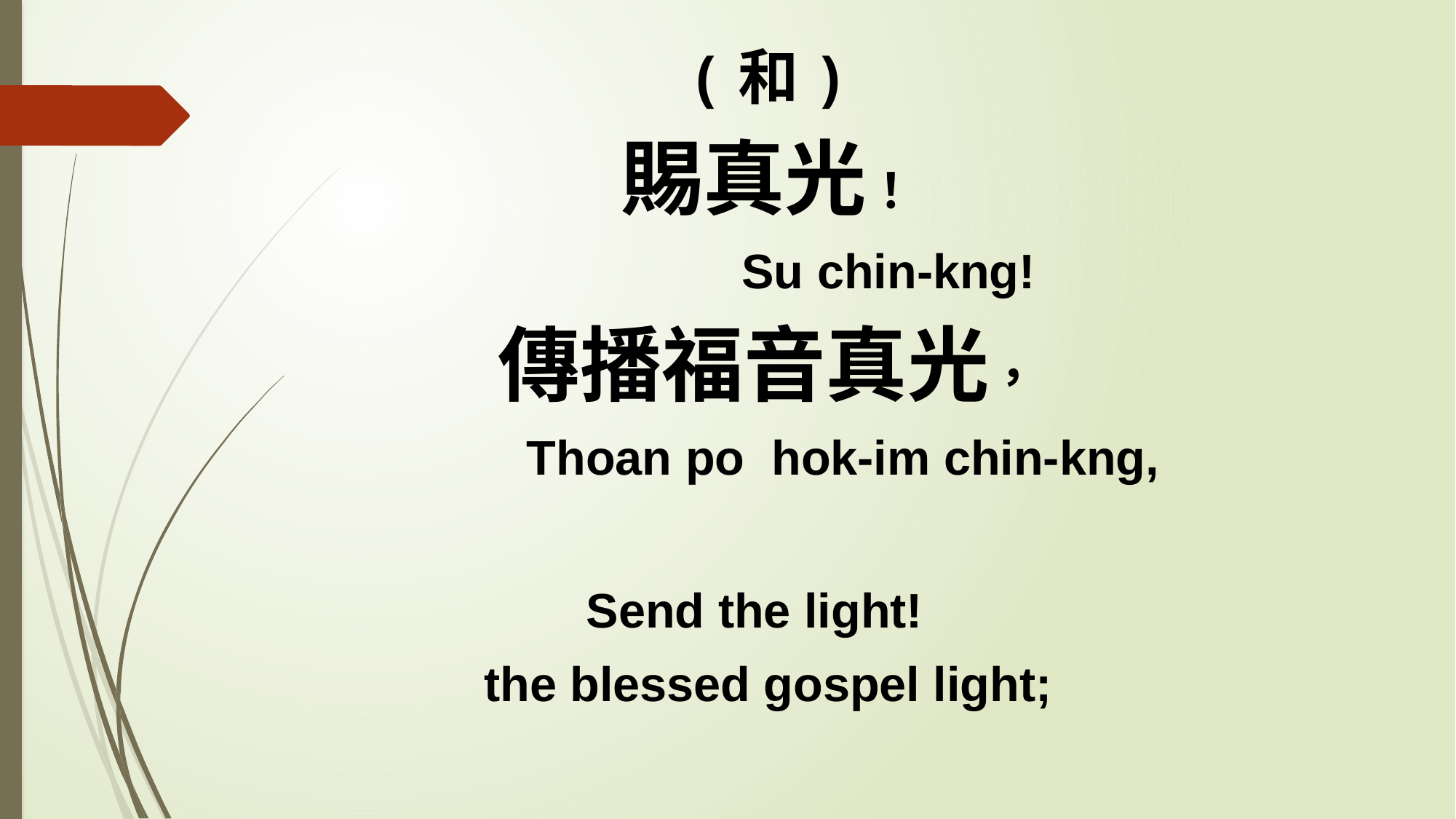

(和)
賜真光！
                                       Su chin-kng!
傳播福音真光，
                       Thoan po  hok-im chin-kng,

Send the light!
the blessed gospel light;